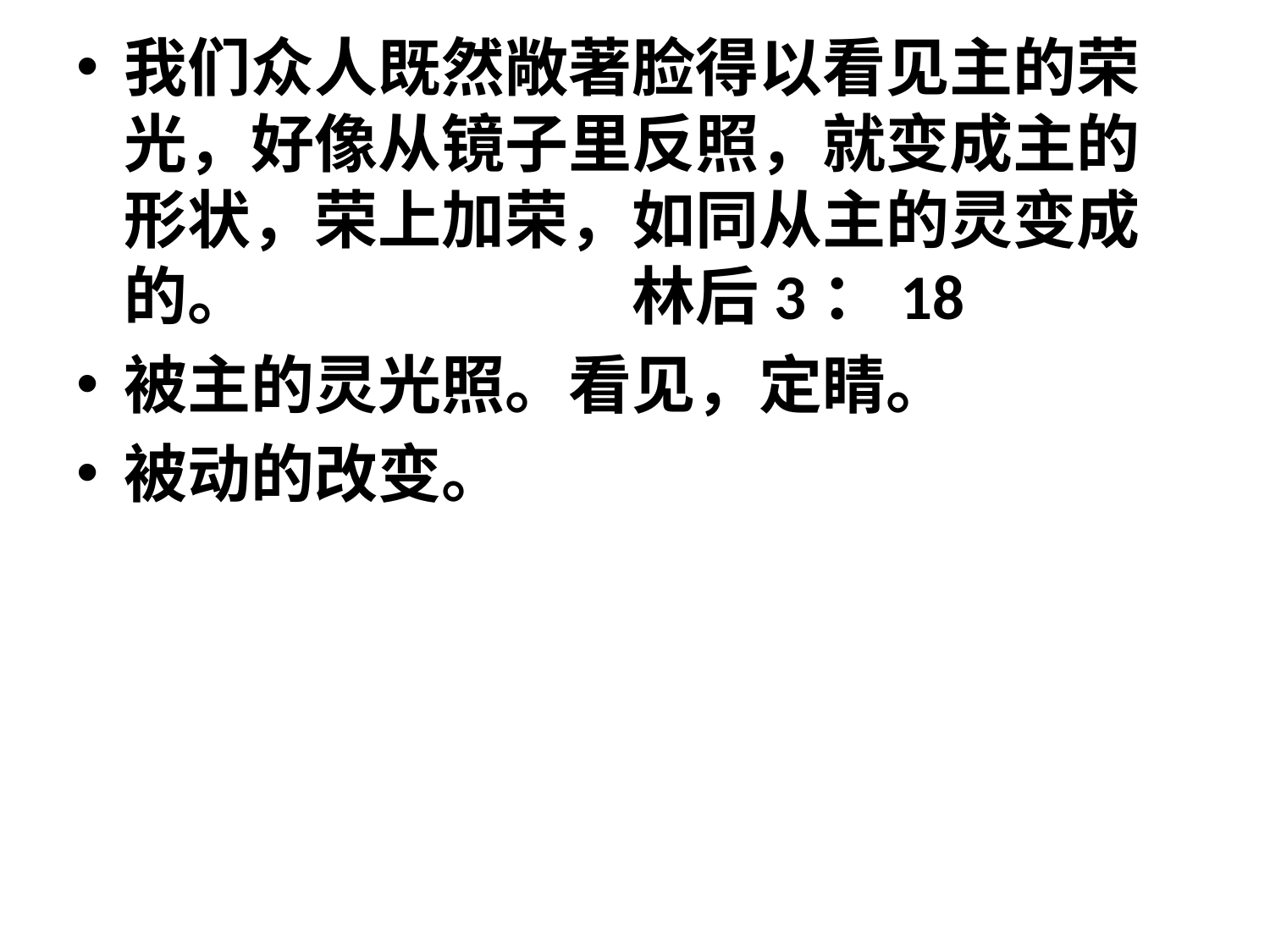

我们众人既然敞著脸得以看见主的荣光，好像从镜子里反照，就变成主的形状，荣上加荣，如同从主的灵变成的。 			林后3：18
被主的灵光照。看见，定睛。
被动的改变。